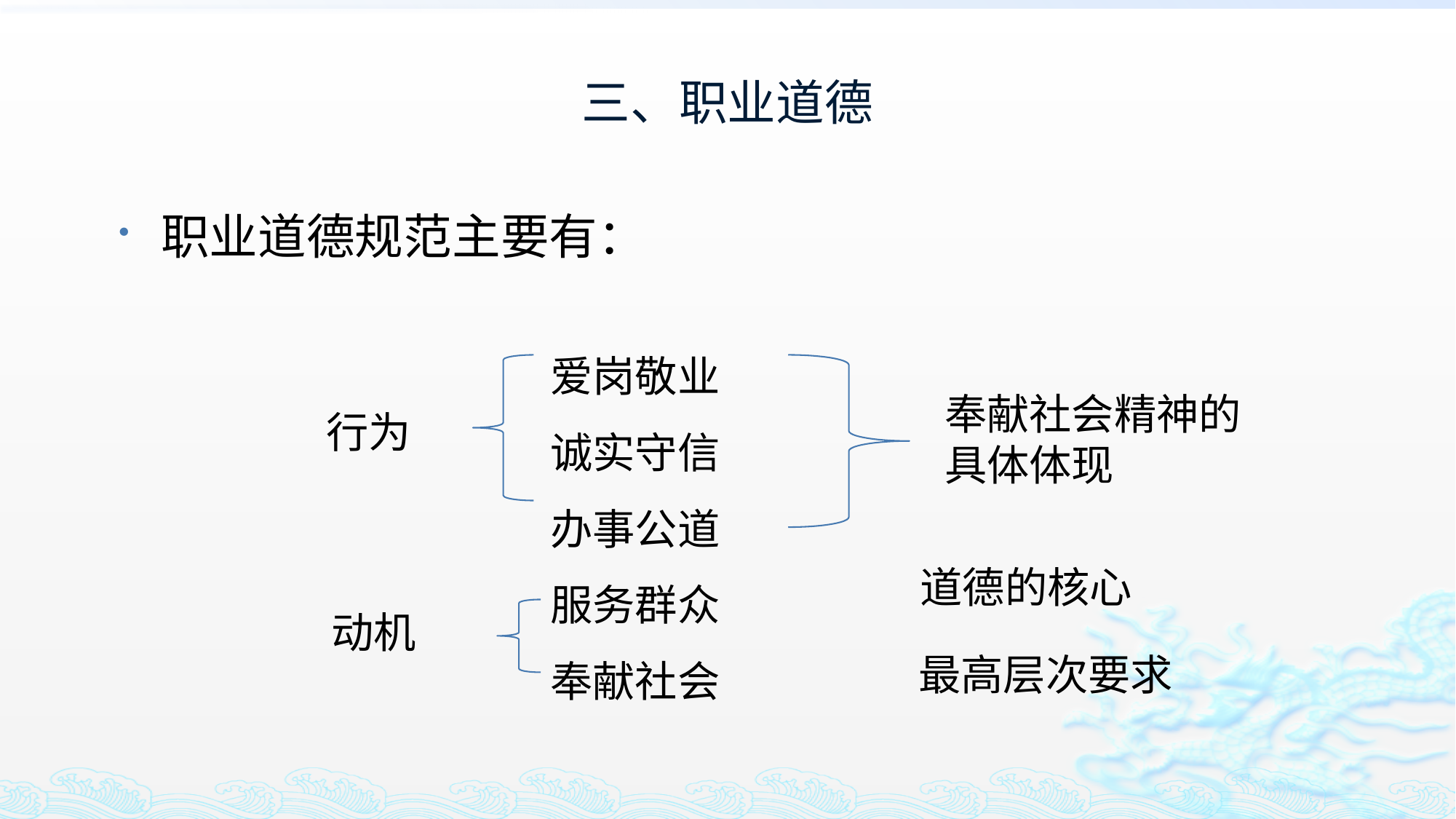

# 三、职业道德
职业道德规范主要有：
爱岗敬业
诚实守信
办事公道
服务群众
奉献社会

奉献社会精神的具体体现
行为

道德的核心

动机
最高层次要求